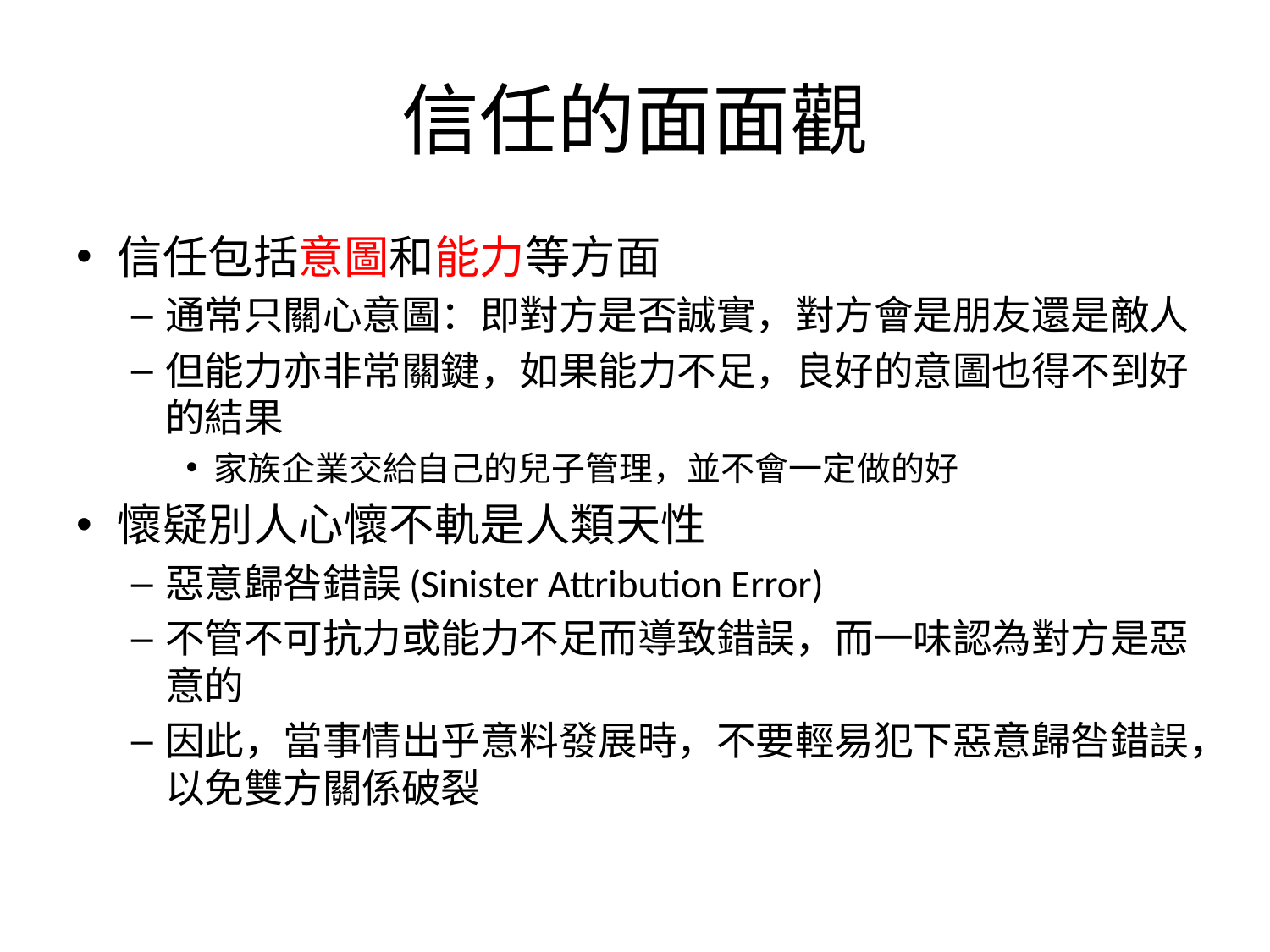

# 信任的面面觀
信任包括意圖和能力等方面
通常只關心意圖：即對方是否誠實，對方會是朋友還是敵人
但能力亦非常關鍵，如果能力不足，良好的意圖也得不到好的結果
家族企業交給自己的兒子管理，並不會一定做的好
懷疑別人心懷不軌是人類天性
惡意歸咎錯誤(Sinister Attribution Error)
不管不可抗力或能力不足而導致錯誤，而一味認為對方是惡意的
因此，當事情出乎意料發展時，不要輕易犯下惡意歸咎錯誤，以免雙方關係破裂